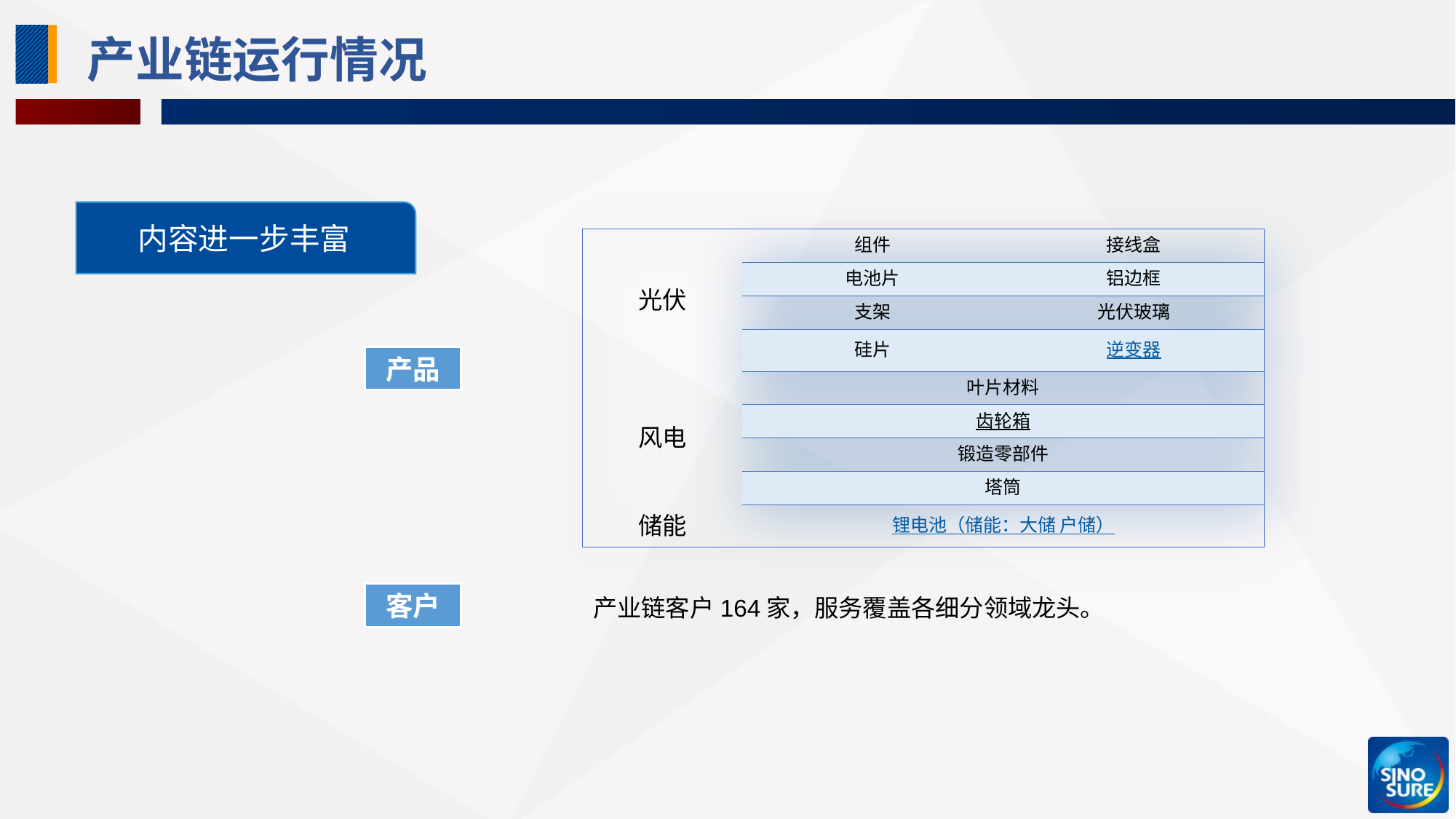

# 产业链运行情况
内容进一步丰富
| 光伏 | 组件 | 接线盒 |
| --- | --- | --- |
|  | 电池片 | 铝边框 |
|  | 支架 | 光伏玻璃 |
|  | 硅片 | 逆变器 |
| 风电 | 叶片材料 |  |
|  | 齿轮箱 |  |
|  | 锻造零部件 |  |
|  | 塔筒 |  |
| 储能 | 锂电池（储能：大储 户储） |  |
产品
客户
产业链客户164家，服务覆盖各细分领域龙头。